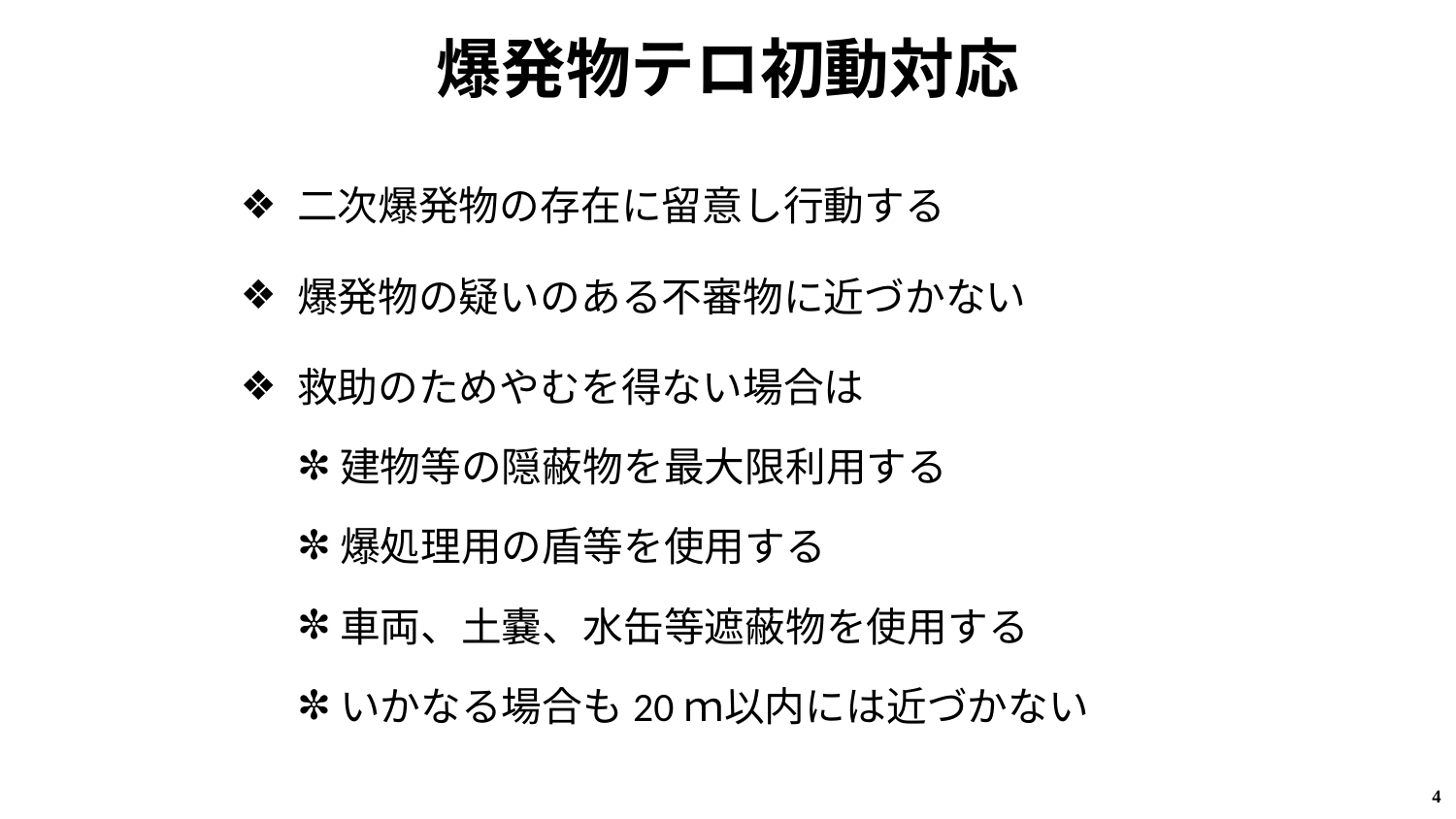

# 爆発物テロ初動対応
二次爆発物の存在に留意し行動する
爆発物の疑いのある不審物に近づかない
救助のためやむを得ない場合は
建物等の隠蔽物を最大限利用する
爆処理用の盾等を使用する
車両、土嚢、水缶等遮蔽物を使用する
いかなる場合も20ｍ以内には近づかない

4